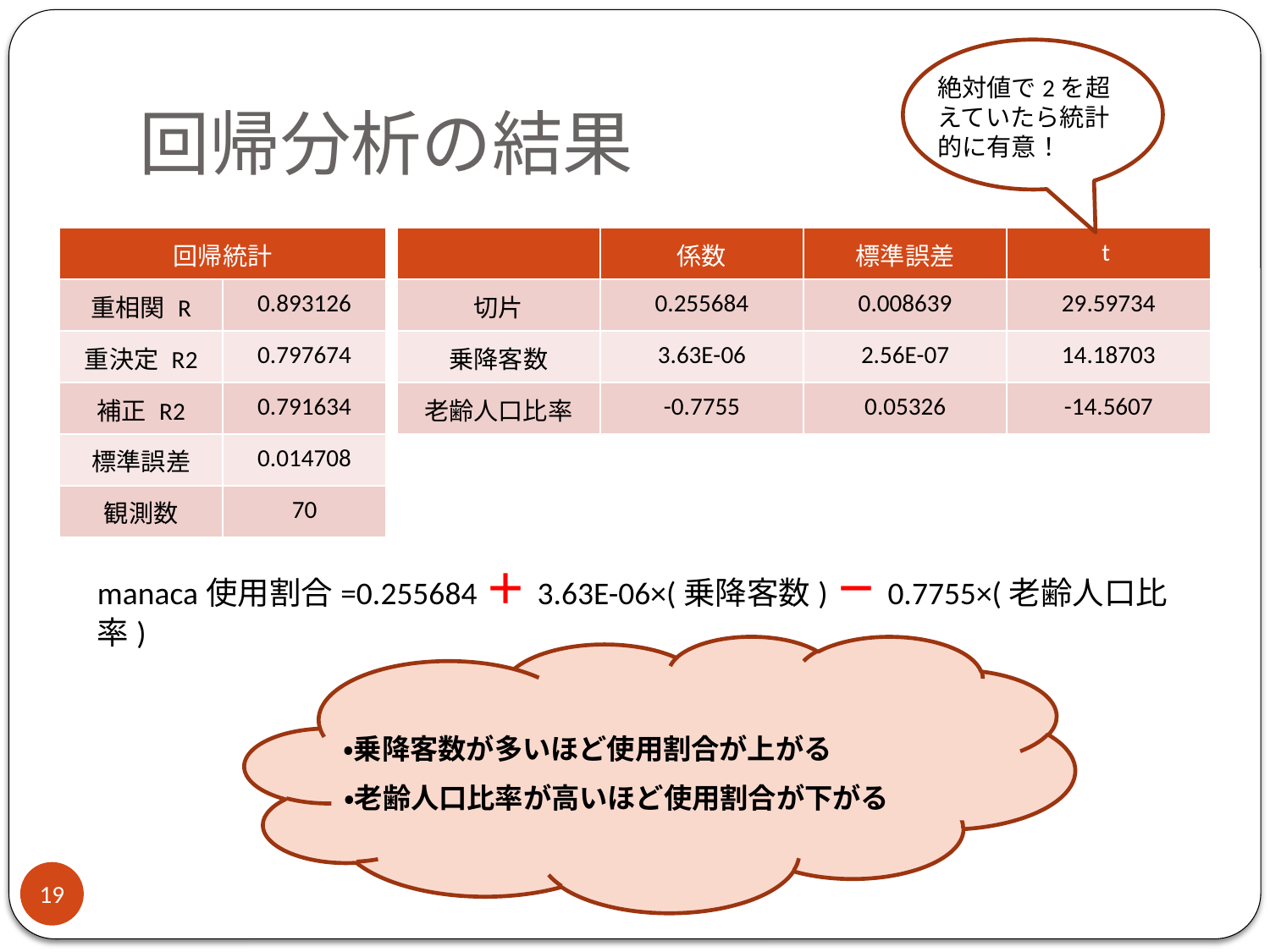

# 回帰分析の結果

絶対値で2を超えていたら統計的に有意！
| 回帰統計 |  |
| --- | --- |
| 重相関 R | 0.893126 |
| 重決定 R2 | 0.797674 |
| 補正 R2 | 0.791634 |
| 標準誤差 | 0.014708 |
| 観測数 | 70 |
|  | 係数 | 標準誤差 | t |
| --- | --- | --- | --- |
| 切片 | 0.255684 | 0.008639 | 29.59734 |
| 乗降客数 | 3.63E-06 | 2.56E-07 | 14.18703 |
| 老齢人口比率 | -0.7755 | 0.05326 | -14.5607 |
manaca使用割合=0.255684＋3.63E-06×(乗降客数)－0.7755×(老齢人口比率)

・乗降客数が多いほど使用割合が上がる
・老齢人口比率が高いほど使用割合が下がる
19